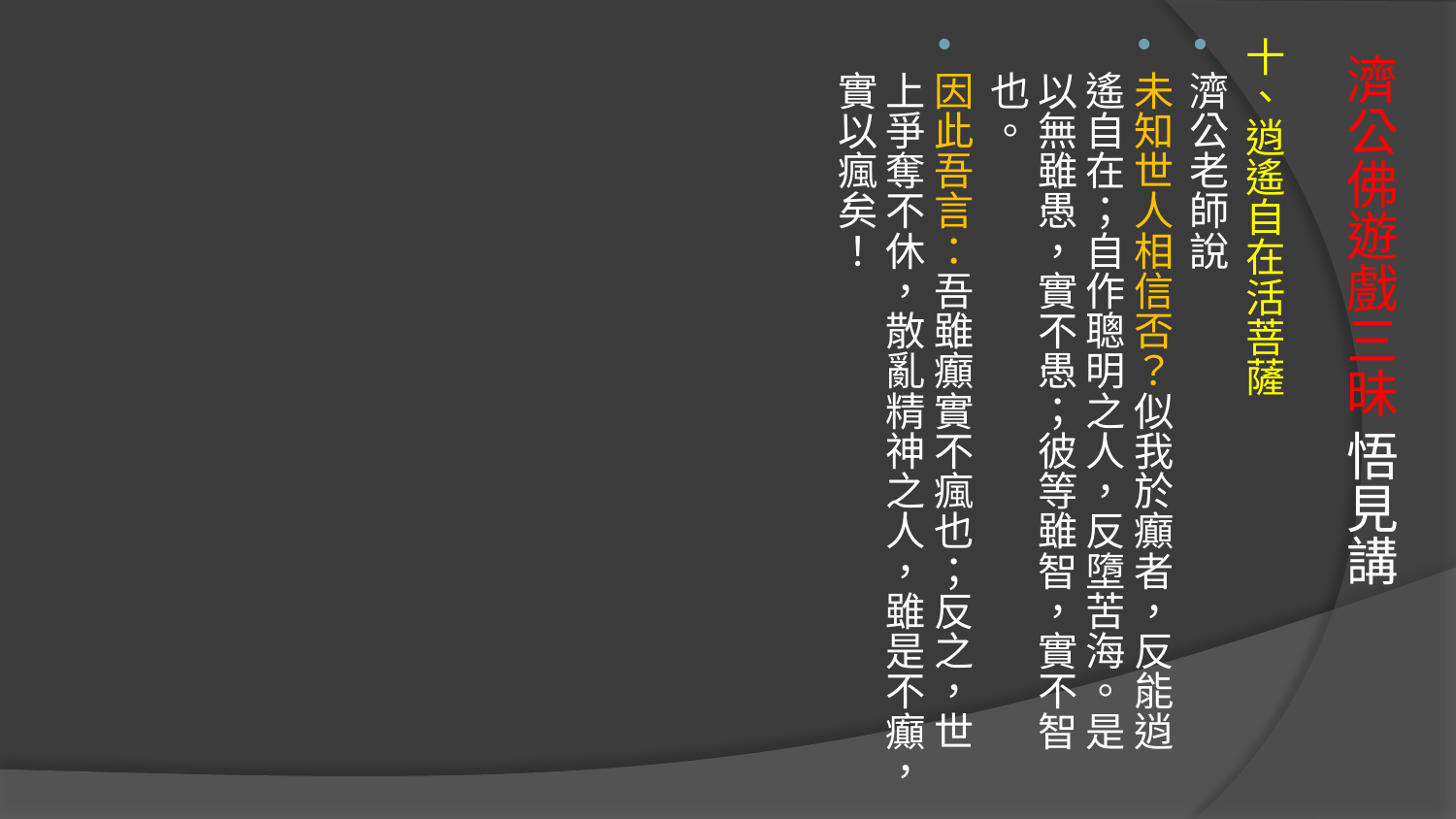

十、逍遙自在活菩薩
濟公老師說
未知世人相信否？似我於癲者，反能逍遙自在；自作聰明之人，反墮苦海。是以無雖愚，實不愚；彼等雖智，實不智也。
因此吾言：吾雖癲實不瘋也；反之，世上爭奪不休，散亂精神之人，雖是不癲，實以瘋矣！

# 濟公佛遊戲三昧 悟見講